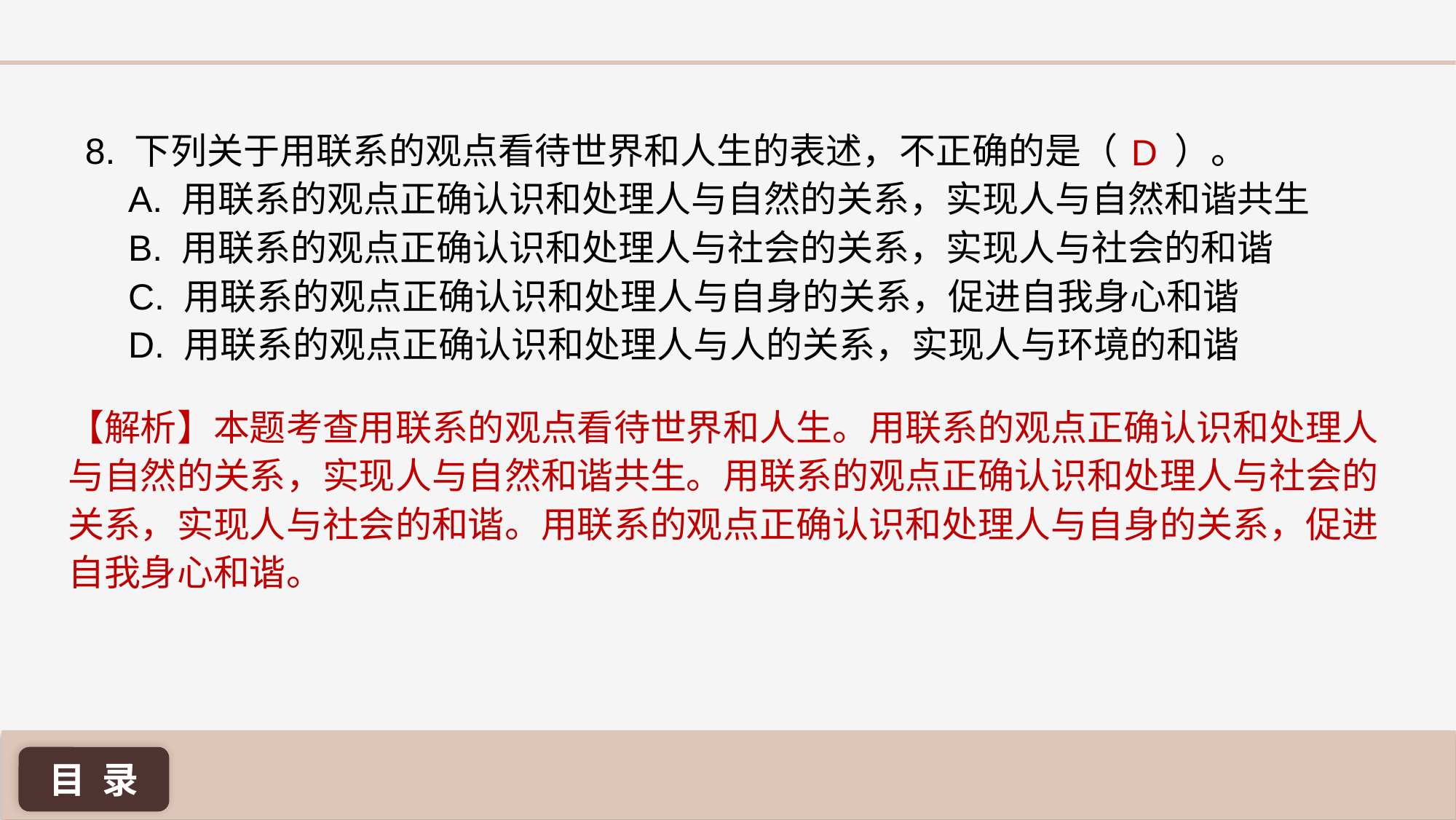

D
8. 下列关于用联系的观点看待世界和人生的表述，不正确的是（       ）。
A. 用联系的观点正确认识和处理人与自然的关系，实现人与自然和谐共生
B. 用联系的观点正确认识和处理人与社会的关系，实现人与社会的和谐
C. 用联系的观点正确认识和处理人与自身的关系，促进自我身心和谐
D. 用联系的观点正确认识和处理人与人的关系，实现人与环境的和谐
【解析】本题考查用联系的观点看待世界和人生。用联系的观点正确认识和处理人与自然的关系，实现人与自然和谐共生。用联系的观点正确认识和处理人与社会的关系，实现人与社会的和谐。用联系的观点正确认识和处理人与自身的关系，促进自我身心和谐。